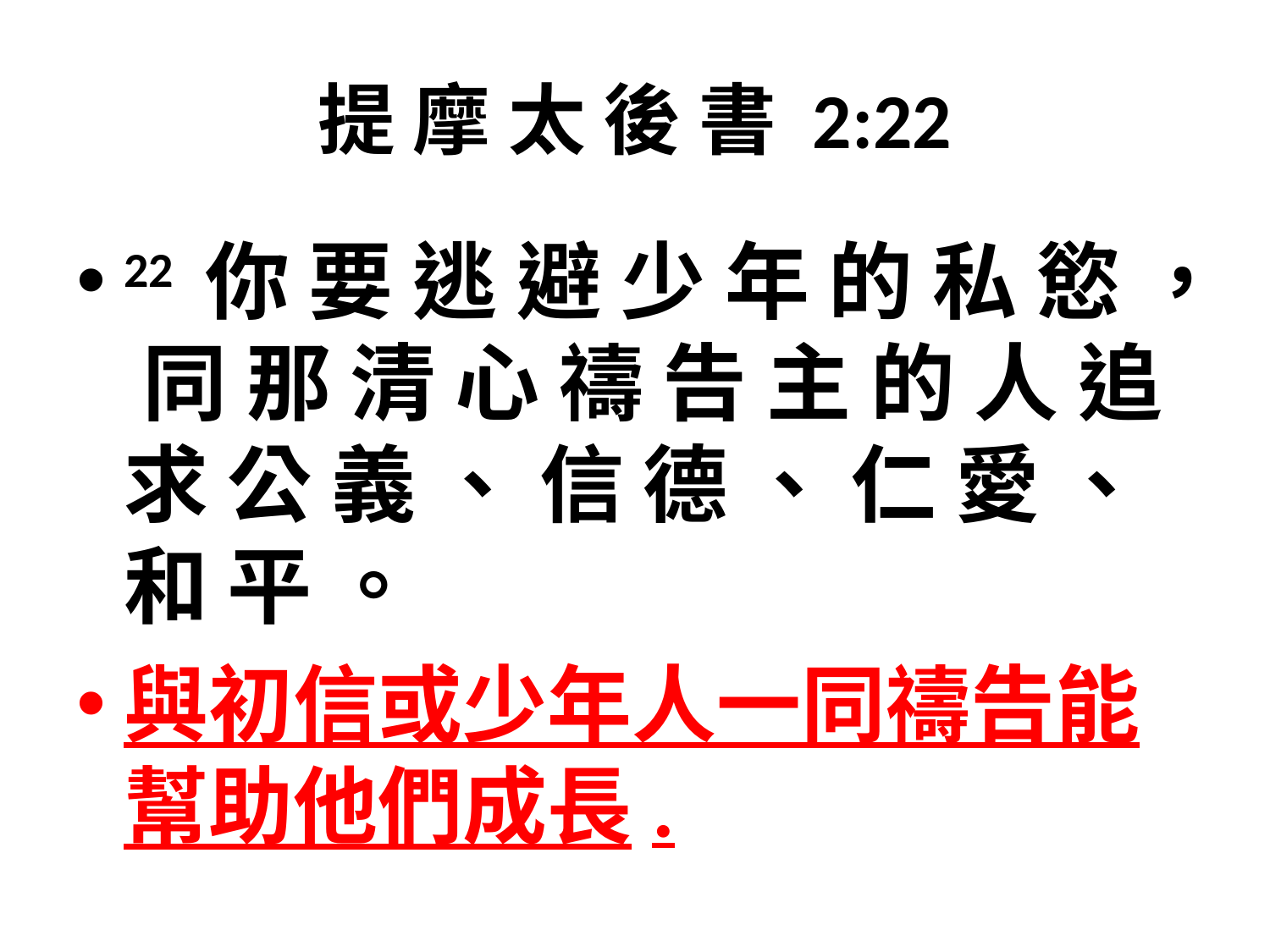

# 提 摩 太 後 書 2:22
22 你 要 逃 避 少 年 的 私 慾 ， 同 那 清 心 禱 告 主 的 人 追 求 公 義 、 信 德 、 仁 愛 、 和 平 。
與初信或少年人一同禱告能幫助他們成長.